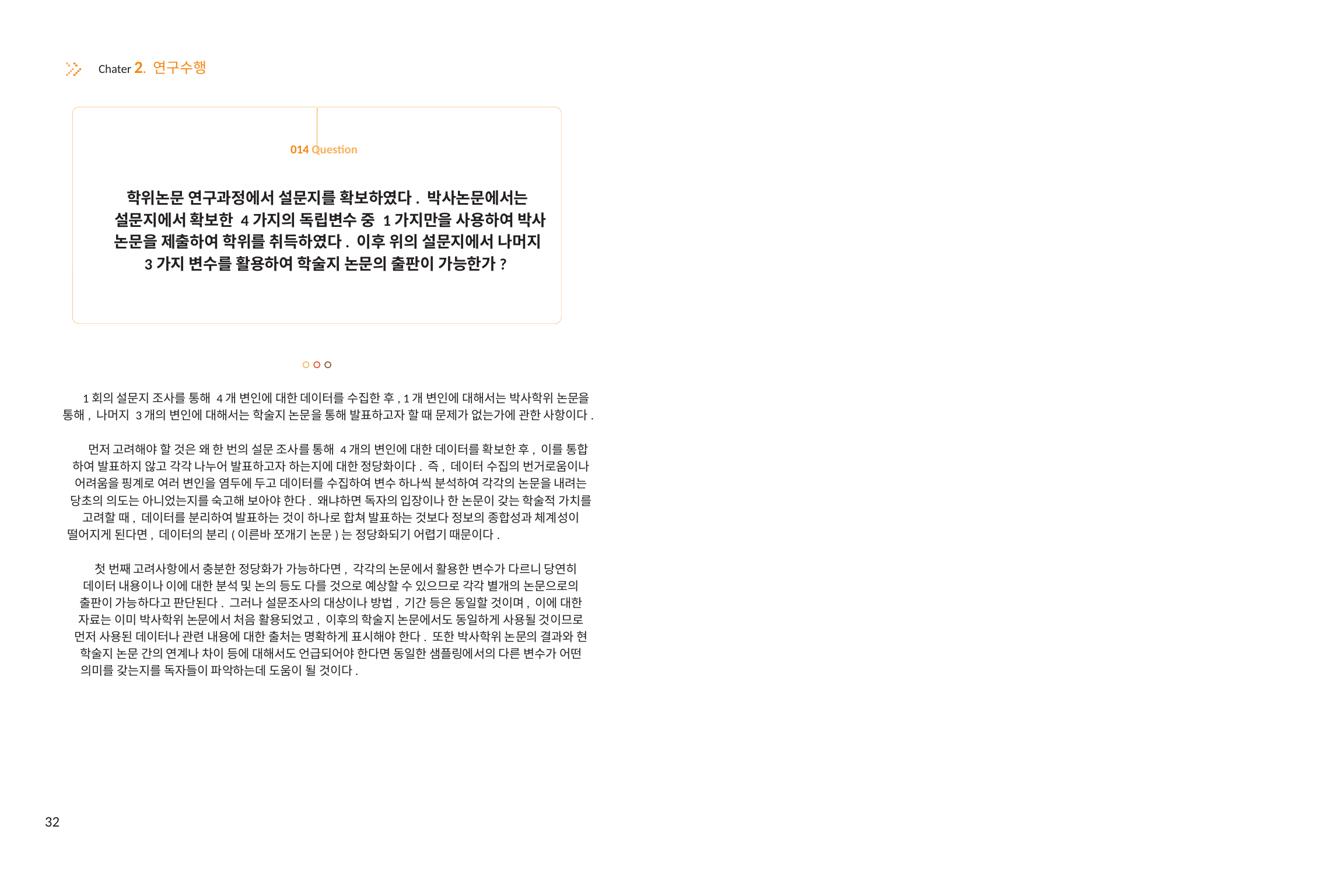

Chater 2. 연구수행

014 Question

학위논문 연구과정에서 설문지를 확보하였다. 박사논문에서는
설문지에서 확보한 4가지의 독립변수 중 1가지만을 사용하여 박사
논문을 제출하여 학위를 취득하였다. 이후 위의 설문지에서 나머지
3가지 변수를 활용하여 학술지 논문의 출판이 가능한가?

1회의 설문지 조사를 통해 4개 변인에 대한 데이터를 수집한 후, 1개 변인에 대해서는 박사학위 논문을
통해, 나머지 3개의 변인에 대해서는 학술지 논문을 통해 발표하고자 할 때 문제가 없는가에 관한 사항이다.
먼저 고려해야 할 것은 왜 한 번의 설문 조사를 통해 4개의 변인에 대한 데이터를 확보한 후, 이를 통합
하여 발표하지 않고 각각 나누어 발표하고자 하는지에 대한 정당화이다. 즉, 데이터 수집의 번거로움이나
어려움을 핑계로 여러 변인을 염두에 두고 데이터를 수집하여 변수 하나씩 분석하여 각각의 논문을 내려는
당초의 의도는 아니었는지를 숙고해 보아야 한다. 왜냐하면 독자의 입장이나 한 논문이 갖는 학술적 가치를
고려할 때, 데이터를 분리하여 발표하는 것이 하나로 합쳐 발표하는 것보다 정보의 종합성과 체계성이
떨어지게 된다면, 데이터의 분리(이른바 쪼개기 논문)는 정당화되기 어렵기 때문이다.
첫 번째 고려사항에서 충분한 정당화가 가능하다면, 각각의 논문에서 활용한 변수가 다르니 당연히
데이터 내용이나 이에 대한 분석 및 논의 등도 다를 것으로 예상할 수 있으므로 각각 별개의 논문으로의
출판이 가능하다고 판단된다. 그러나 설문조사의 대상이나 방법, 기간 등은 동일할 것이며, 이에 대한
자료는 이미 박사학위 논문에서 처음 활용되었고, 이후의 학술지 논문에서도 동일하게 사용될 것이므로
먼저 사용된 데이터나 관련 내용에 대한 출처는 명확하게 표시해야 한다. 또한 박사학위 논문의 결과와 현
학술지 논문 간의 연계나 차이 등에 대해서도 언급되어야 한다면 동일한 샘플링에서의 다른 변수가 어떤
의미를 갖는지를 독자들이 파악하는데 도움이 될 것이다.
32